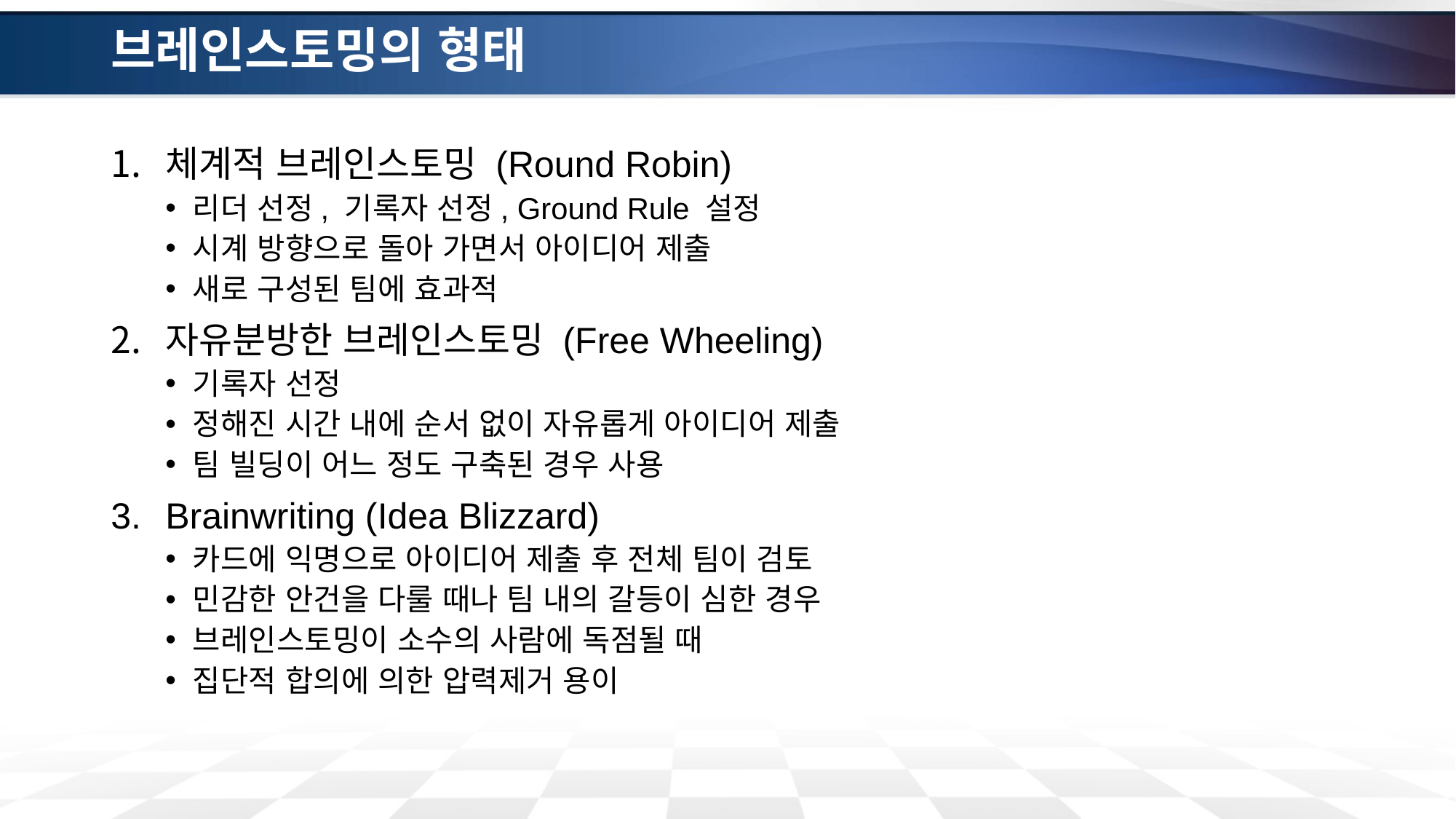

# 브레인스토밍의 형태
체계적 브레인스토밍 (Round Robin)
리더 선정, 기록자 선정, Ground Rule 설정
시계 방향으로 돌아 가면서 아이디어 제출
새로 구성된 팀에 효과적
자유분방한 브레인스토밍 (Free Wheeling)
기록자 선정
정해진 시간 내에 순서 없이 자유롭게 아이디어 제출
팀 빌딩이 어느 정도 구축된 경우 사용
Brainwriting (Idea Blizzard)
카드에 익명으로 아이디어 제출 후 전체 팀이 검토
민감한 안건을 다룰 때나 팀 내의 갈등이 심한 경우
브레인스토밍이 소수의 사람에 독점될 때
집단적 합의에 의한 압력제거 용이